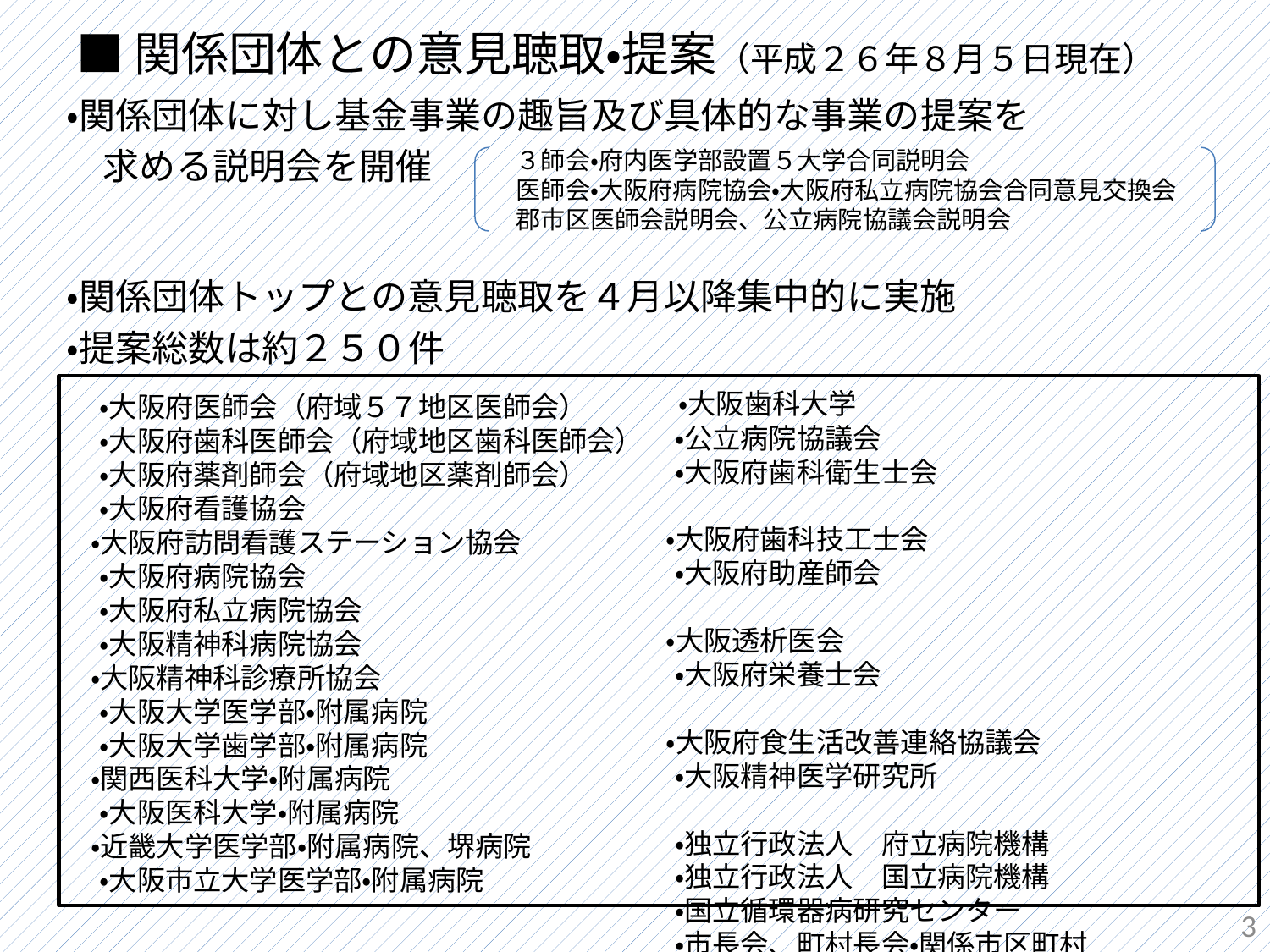

# ■関係団体との意見聴取・提案（平成２６年８月５日現在）
・関係団体に対し基金事業の趣旨及び具体的な事業の提案を
　求める説明会を開催

・関係団体トップとの意見聴取を４月以降集中的に実施
・提案総数は約２５０件
　３師会・府内医学部設置５大学合同説明会
　医師会・大阪府病院協会・大阪府私立病院協会合同意見交換会
　郡市区医師会説明会、公立病院協議会説明会

　・大阪府医師会（府域５７地区医師会）
　・大阪府歯科医師会（府域地区歯科医師会）
　・大阪府薬剤師会（府域地区薬剤師会）
　・大阪府看護協会
  ・大阪府訪問看護ステーション協会
　・大阪府病院協会
　・大阪府私立病院協会
　・大阪精神科病院協会
  ・大阪精神科診療所協会
　・大阪大学医学部・附属病院　
　・大阪大学歯学部・附属病院
  ・関西医科大学・附属病院
　・大阪医科大学・附属病院
  ・近畿大学医学部・附属病院、堺病院
　・大阪市立大学医学部・附属病院

　・大阪歯科大学
　・公立病院協議会
　・大阪府歯科衛生士会
  ・大阪府歯科技工士会
　・大阪府助産師会
  ・大阪透析医会
　・大阪府栄養士会
  ・大阪府食生活改善連絡協議会
　・大阪精神医学研究所
　・独立行政法人　府立病院機構
　・独立行政法人　国立病院機構
　・国立循環器病研究センター
　・市長会、町村長会・関係市区町村
　・ＮＰＯ法人ささえあい医療人権センター COML
　・個別医療機関等からも提案多数

3